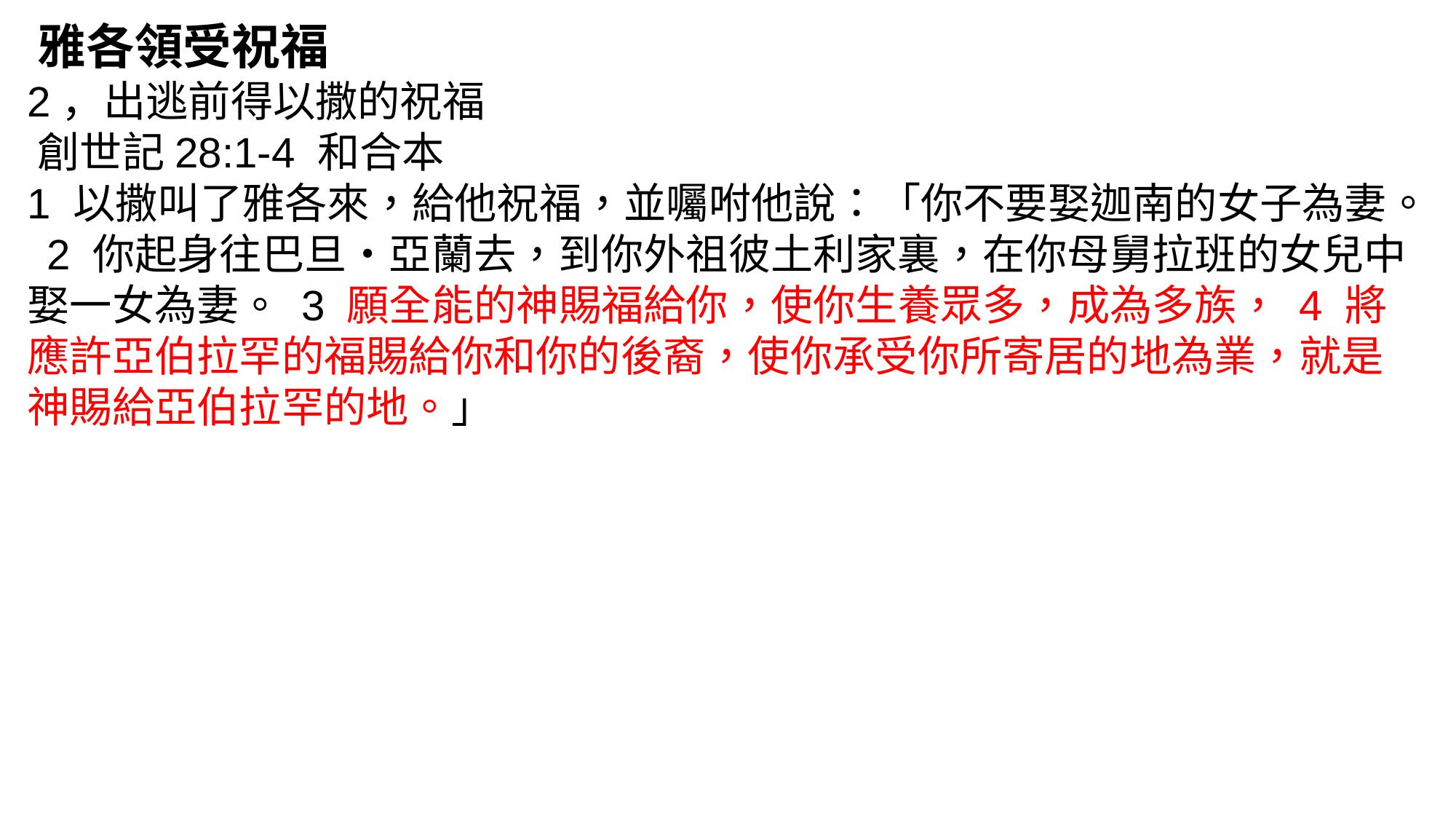

‪‪‪‪雅各領受祝福
2，出逃前得以撒的祝福
‪‪‪創世記‬28:1-4 和合本
1 以撒叫了雅各來，給他祝福，並囑咐他說：「你不要娶迦南的女子為妻。 2 你起身往巴旦‧亞蘭去，到你外祖彼土利家裏，在你母舅拉班的女兒中娶一女為妻。 3 願全能的神賜福給你，使你生養眾多，成為多族， 4 將應許亞伯拉罕的福賜給你和你的後裔，使你承受你所寄居的地為業，就是神賜給亞伯拉罕的地。」